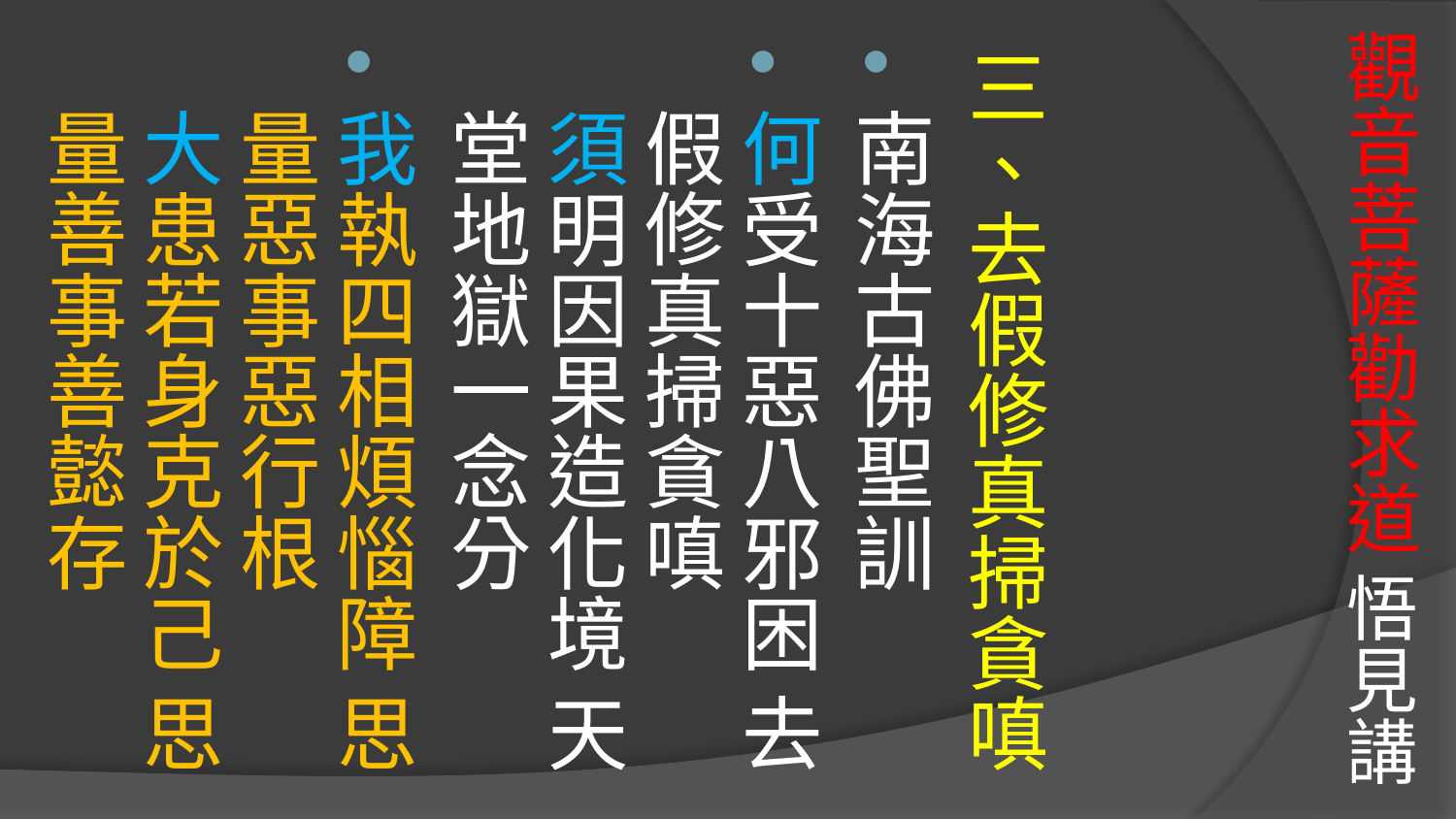

# 觀音菩薩勸求道 悟見講
三、去假修真掃貪嗔
南海古佛聖訓
何受十惡八邪困 去假修真掃貪嗔
須明因果造化境 天堂地獄一念分
我執四相煩惱障 思量惡事惡行根
大患若身克於己 思量善事善懿存